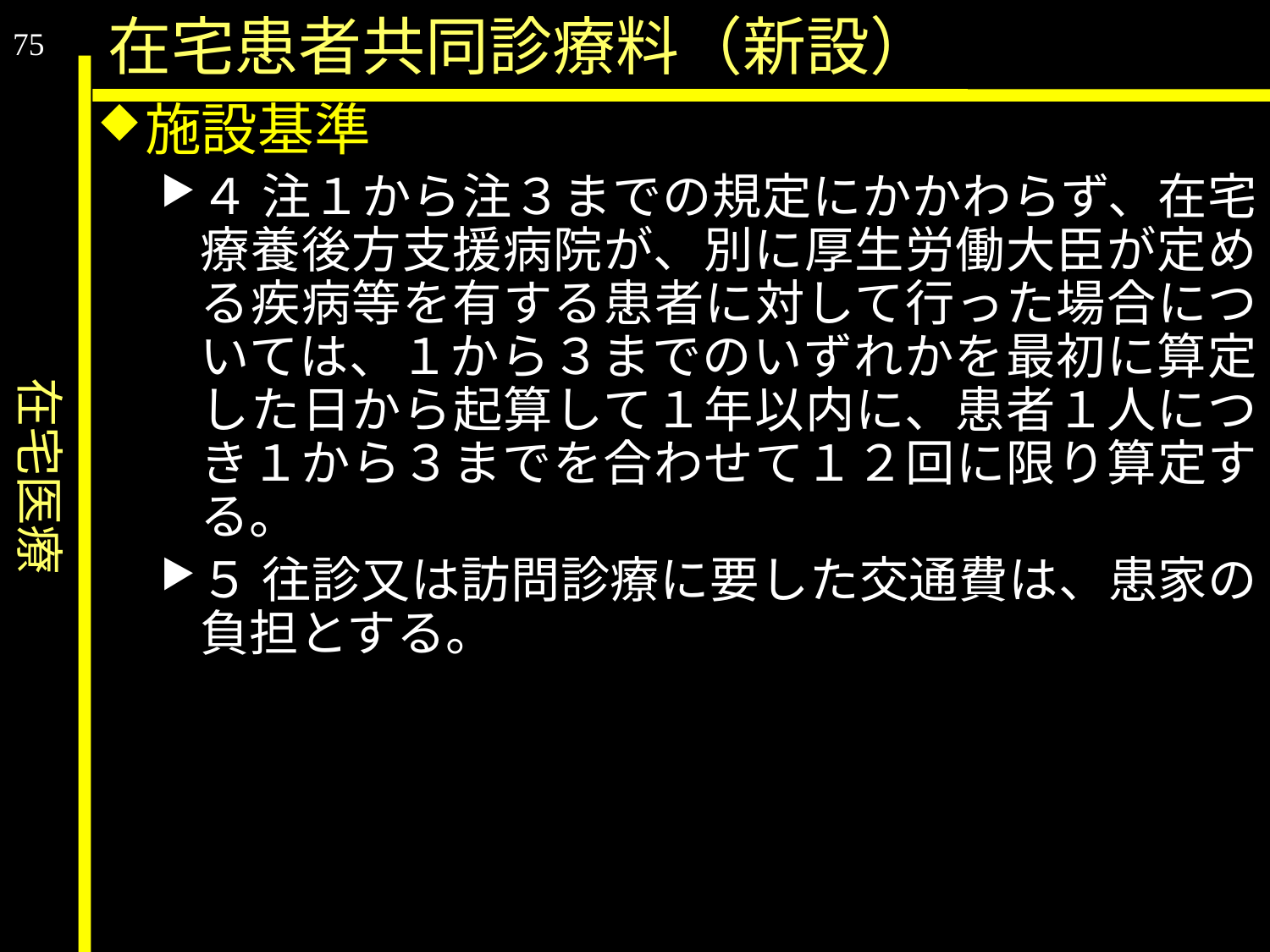

在宅医療
在宅患者共同診療料（新設）
75

施設基準
４ 注１から注３までの規定にかかわらず、在宅療養後方支援病院が、別に厚生労働大臣が定める疾病等を有する患者に対して行った場合については、１から３までのいずれかを最初に算定した日から起算して１年以内に、患者１人につき１から３までを合わせて１２回に限り算定する。
５ 往診又は訪問診療に要した交通費は、患家の負担とする。